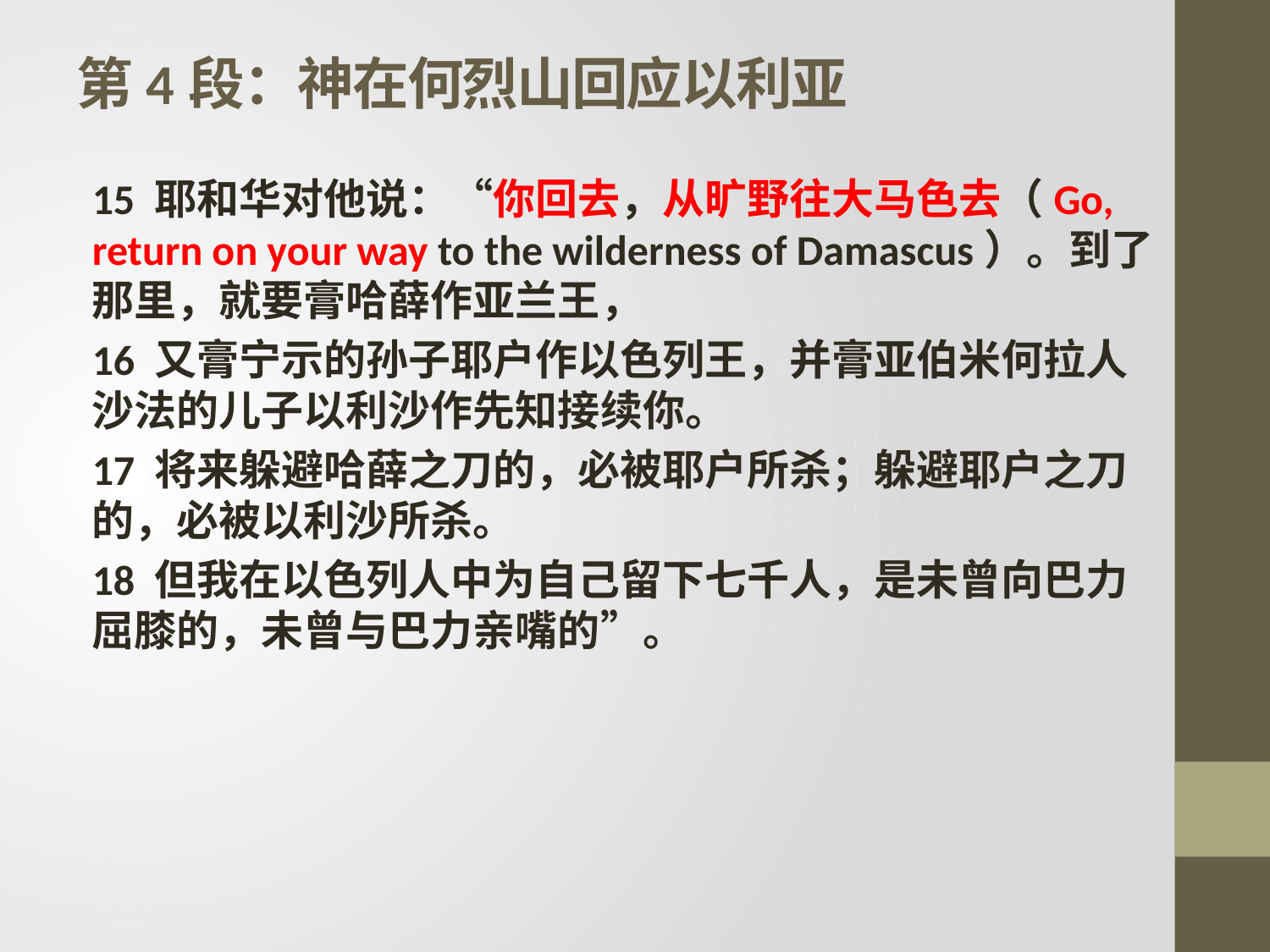

# 第4段：神在何烈山回应以利亚
15 耶和华对他说：“你回去，从旷野往大马色去（Go, return on your way to the wilderness of Damascus）。到了那里，就要膏哈薛作亚兰王，
16 又膏宁示的孙子耶户作以色列王，并膏亚伯米何拉人沙法的儿子以利沙作先知接续你。
17 将来躲避哈薛之刀的，必被耶户所杀；躲避耶户之刀的，必被以利沙所杀。
18 但我在以色列人中为自己留下七千人，是未曾向巴力屈膝的，未曾与巴力亲嘴的”。